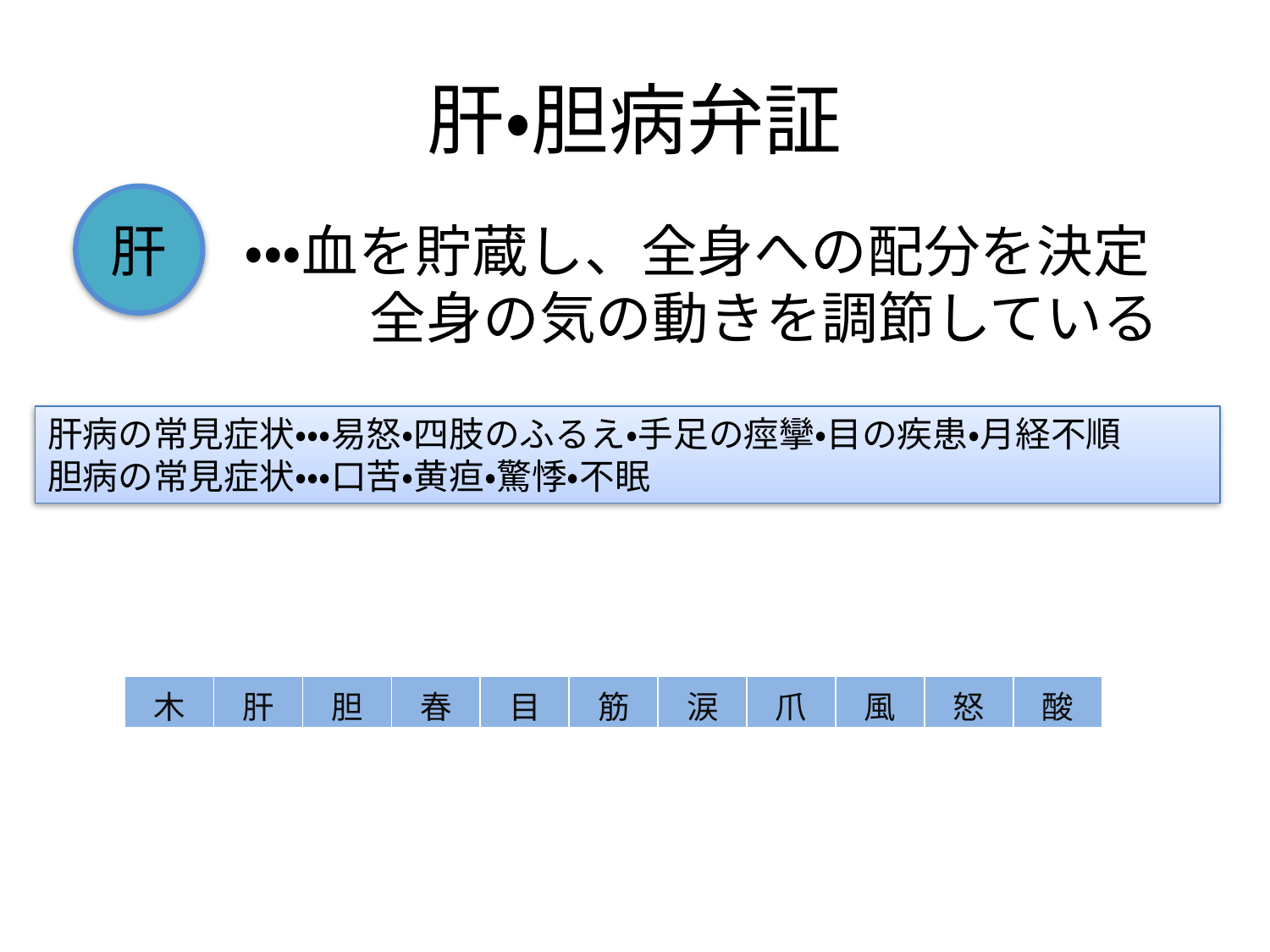

# 肝・胆病弁証

肝
・・・血を貯蔵し、全身への配分を決定
　　 全身の気の動きを調節している
肝病の常見症状・・・易怒・四肢のふるえ・手足の痙攣・目の疾患・月経不順
胆病の常見症状・・・口苦・黄疸・驚悸・不眠
| 木 | 肝 | 胆 | 春 | 目 | 筋 | 涙 | 爪 | 風 | 怒 | 酸 |
| --- | --- | --- | --- | --- | --- | --- | --- | --- | --- | --- |